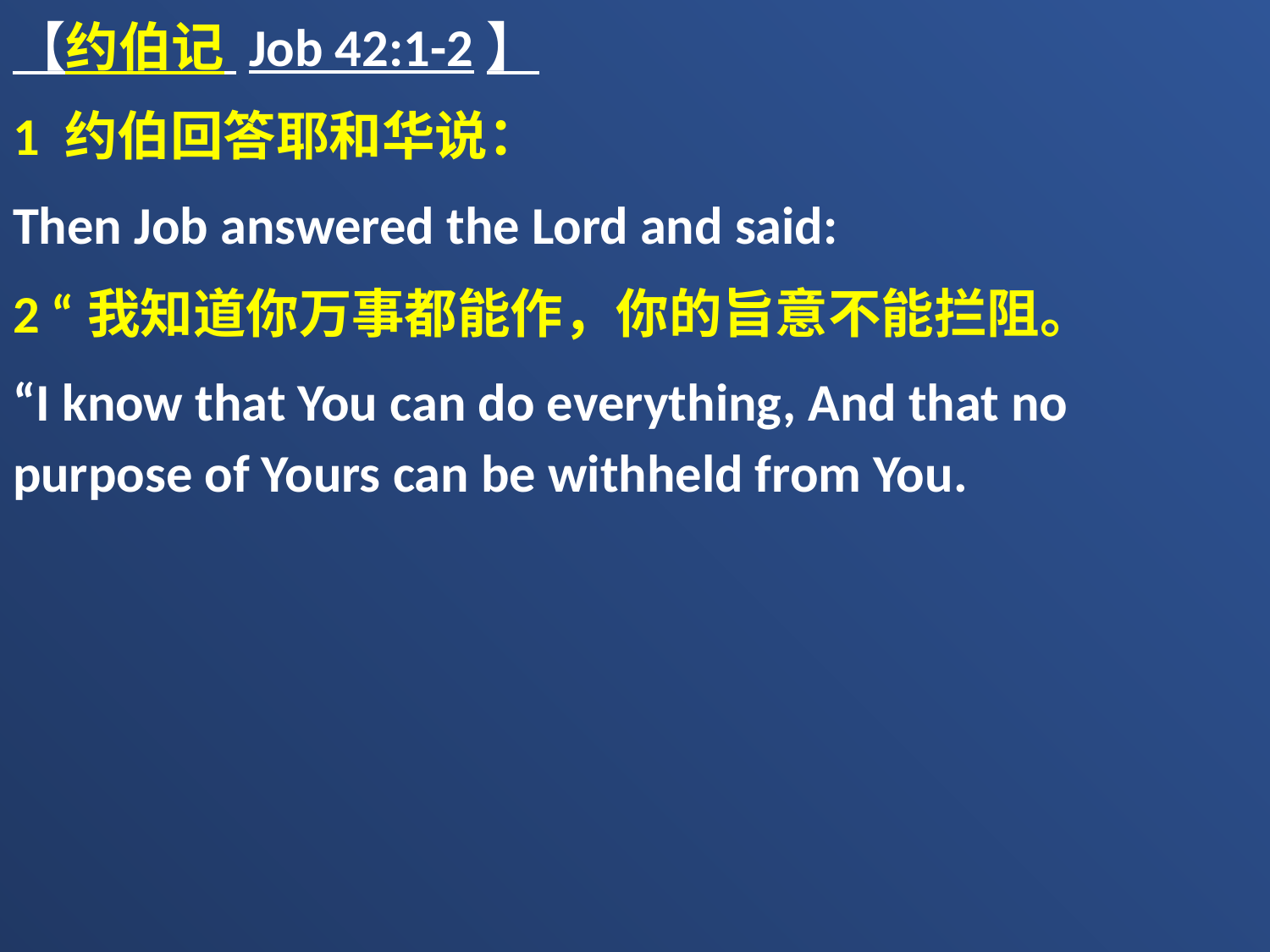

【约伯记 Job 42:1-2】
1 约伯回答耶和华说：
Then Job answered the Lord and said:
2 “我知道你万事都能作，你的旨意不能拦阻。
“I know that You can do everything, And that no purpose of Yours can be withheld from You.